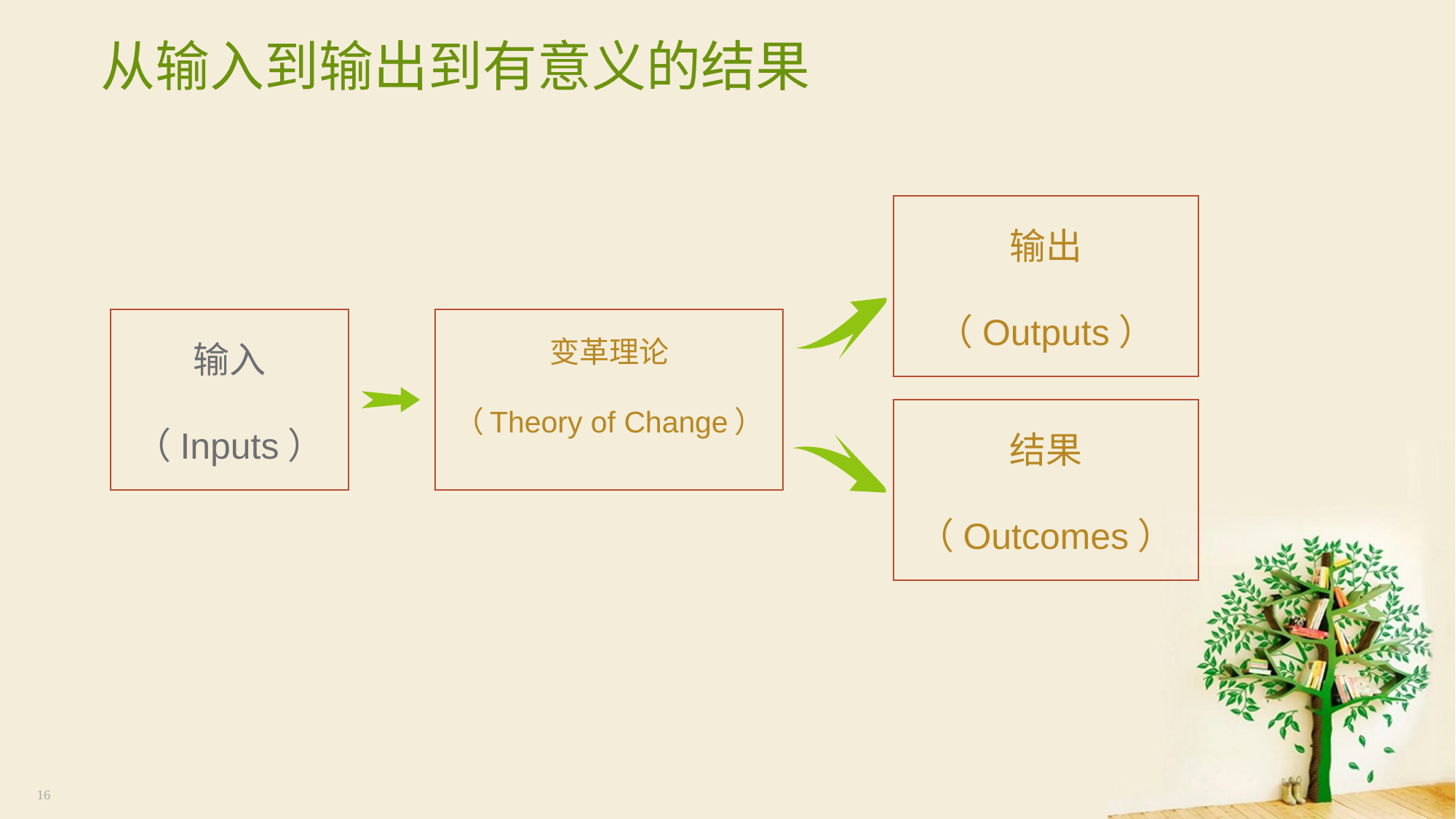

# 从输入到输出到有意义的结果
输出
（Outputs）

输入
（Inputs）
变革理论
（Theory of Change）

结果
（Outcomes）

16